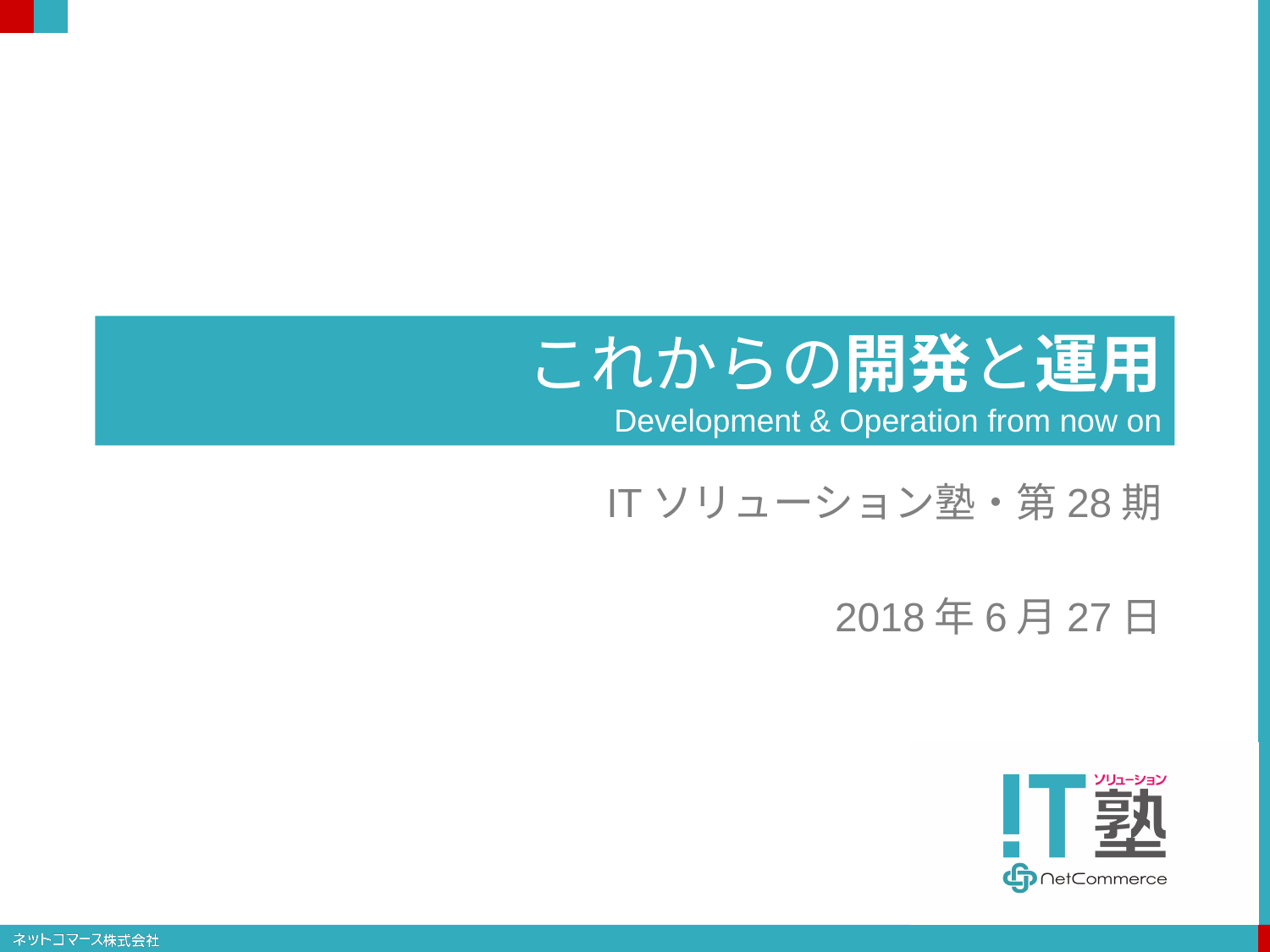

# これからの開発と運用 Development & Operation from now on
ITソリューション塾・第28期

2018年6月27日